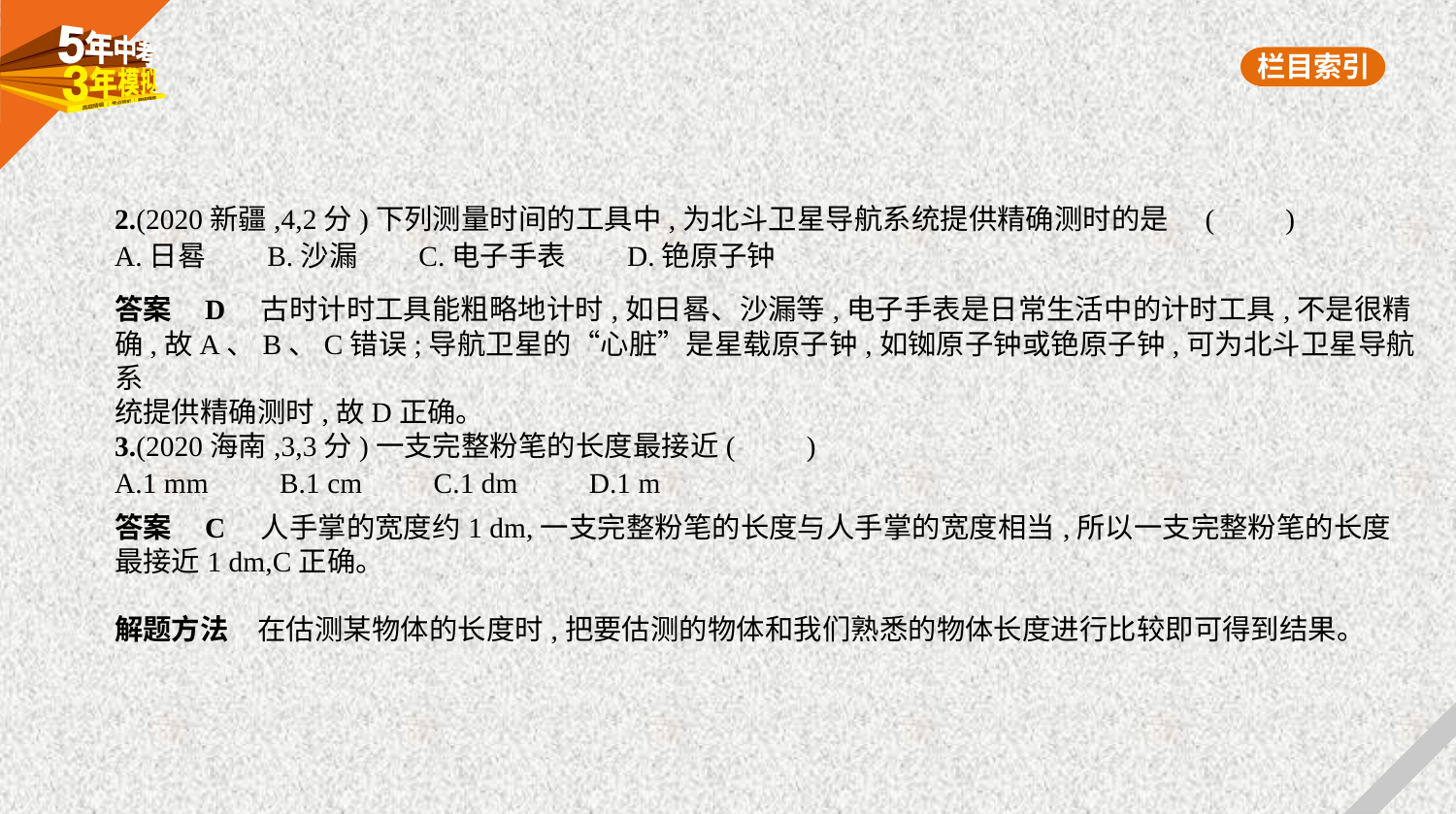

2.(2020新疆,4,2分)下列测量时间的工具中,为北斗卫星导航系统提供精确测时的是 (　　)
A.日晷　    B.沙漏　    C.电子手表　    D.铯原子钟
答案    D　古时计时工具能粗略地计时,如日晷、沙漏等,电子手表是日常生活中的计时工具,不是很精
确,故A、B、C错误;导航卫星的“心脏”是星载原子钟,如铷原子钟或铯原子钟,可为北斗卫星导航系
统提供精确测时,故D正确。
3.(2020海南,3,3分)一支完整粉笔的长度最接近(　　)
A.1 mm　　B.1 cm　　C.1 dm　　D.1 m
答案    C　人手掌的宽度约1 dm,一支完整粉笔的长度与人手掌的宽度相当,所以一支完整粉笔的长度
最接近1 dm,C正确。
解题方法　在估测某物体的长度时,把要估测的物体和我们熟悉的物体长度进行比较即可得到结果。